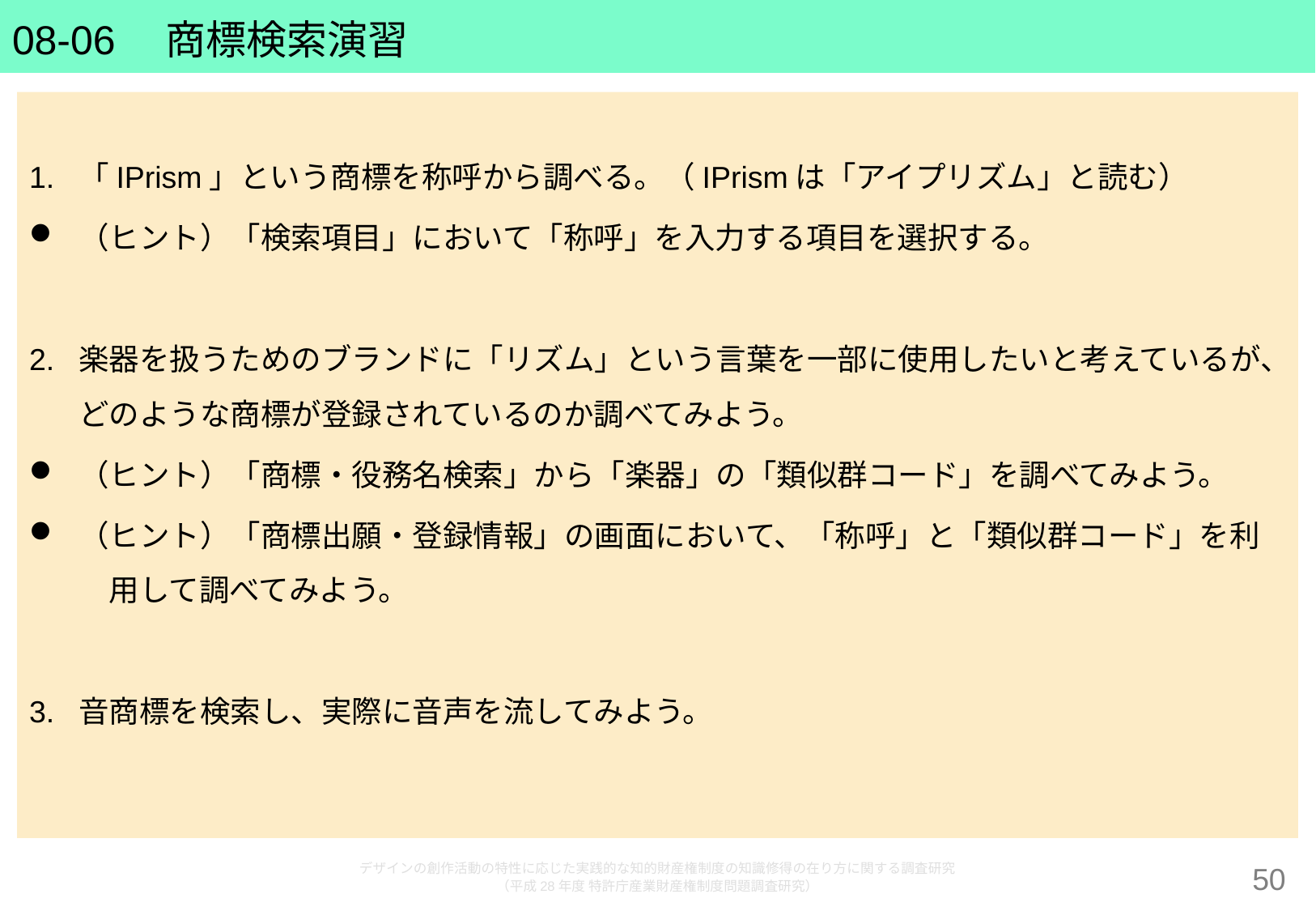

# 08-06　商標検索演習
「IPrism」という商標を称呼から調べる。（IPrismは「アイプリズム」と読む）
（ヒント）「検索項目」において「称呼」を入力する項目を選択する。

楽器を扱うためのブランドに「リズム」という言葉を一部に使用したいと考えているが、どのような商標が登録されているのか調べてみよう。
（ヒント）「商標・役務名検索」から「楽器」の「類似群コード」を調べてみよう。
（ヒント）「商標出願・登録情報」の画面において、「称呼」と「類似群コード」を利　用して調べてみよう。

音商標を検索し、実際に音声を流してみよう。

デザインの創作活動の特性に応じた実践的な知的財産権制度の知識修得の在り方に関する調査研究
（平成28年度 特許庁産業財産権制度問題調査研究）
50